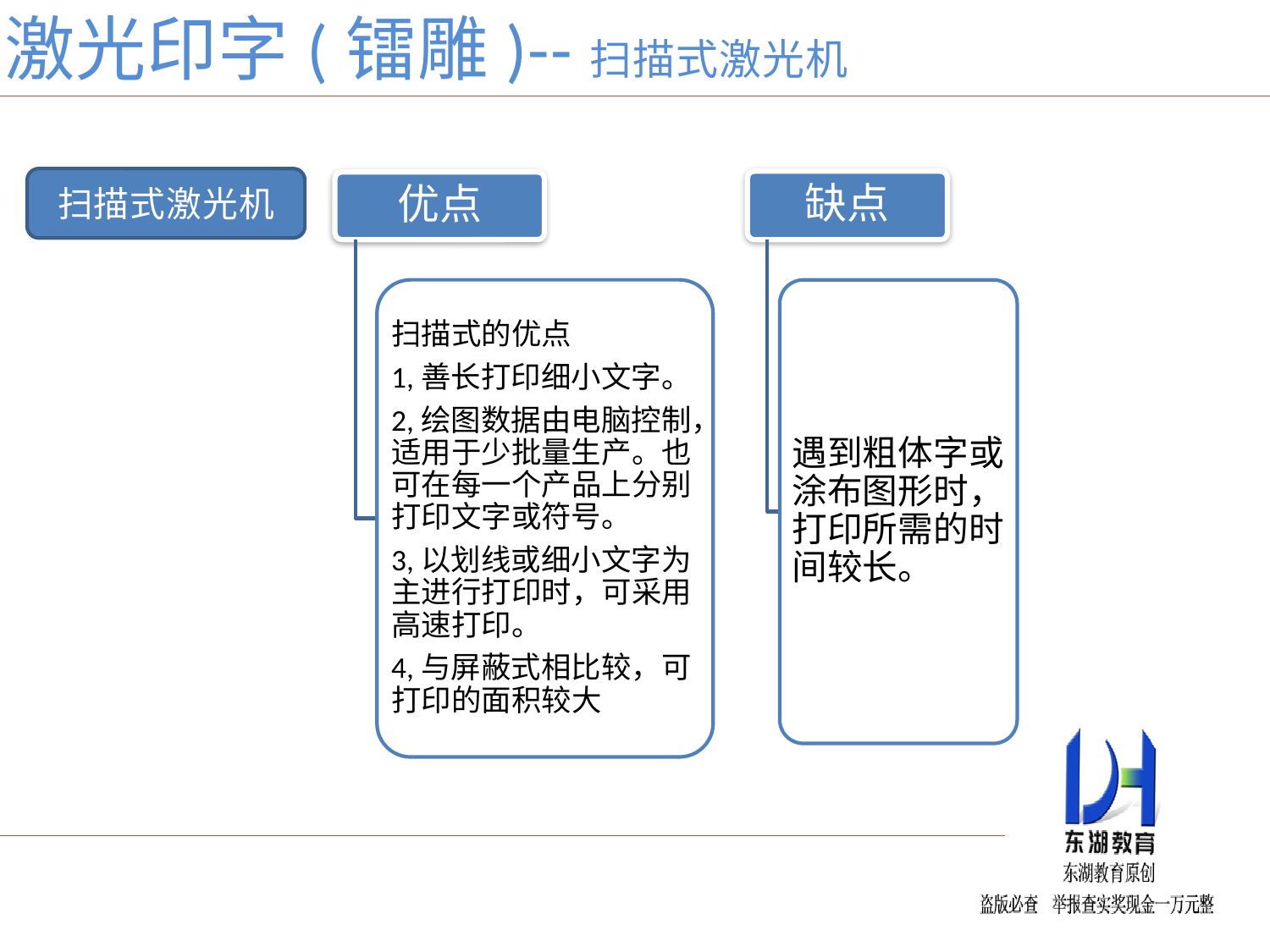

激光印字(镭雕)--扫描式激光机

优点
扫描式的优点
1,善长打印细小文字。
2,绘图数据由电脑控制，适用于少批量生产。也可在每一个产品上分别打印文字或符号。
3,以划线或细小文字为主进行打印时，可采用高速打印。
4,与屏蔽式相比较，可打印的面积较大
缺点
遇到粗体字或涂布图形时，打印所需的时间较长。
扫描式激光机